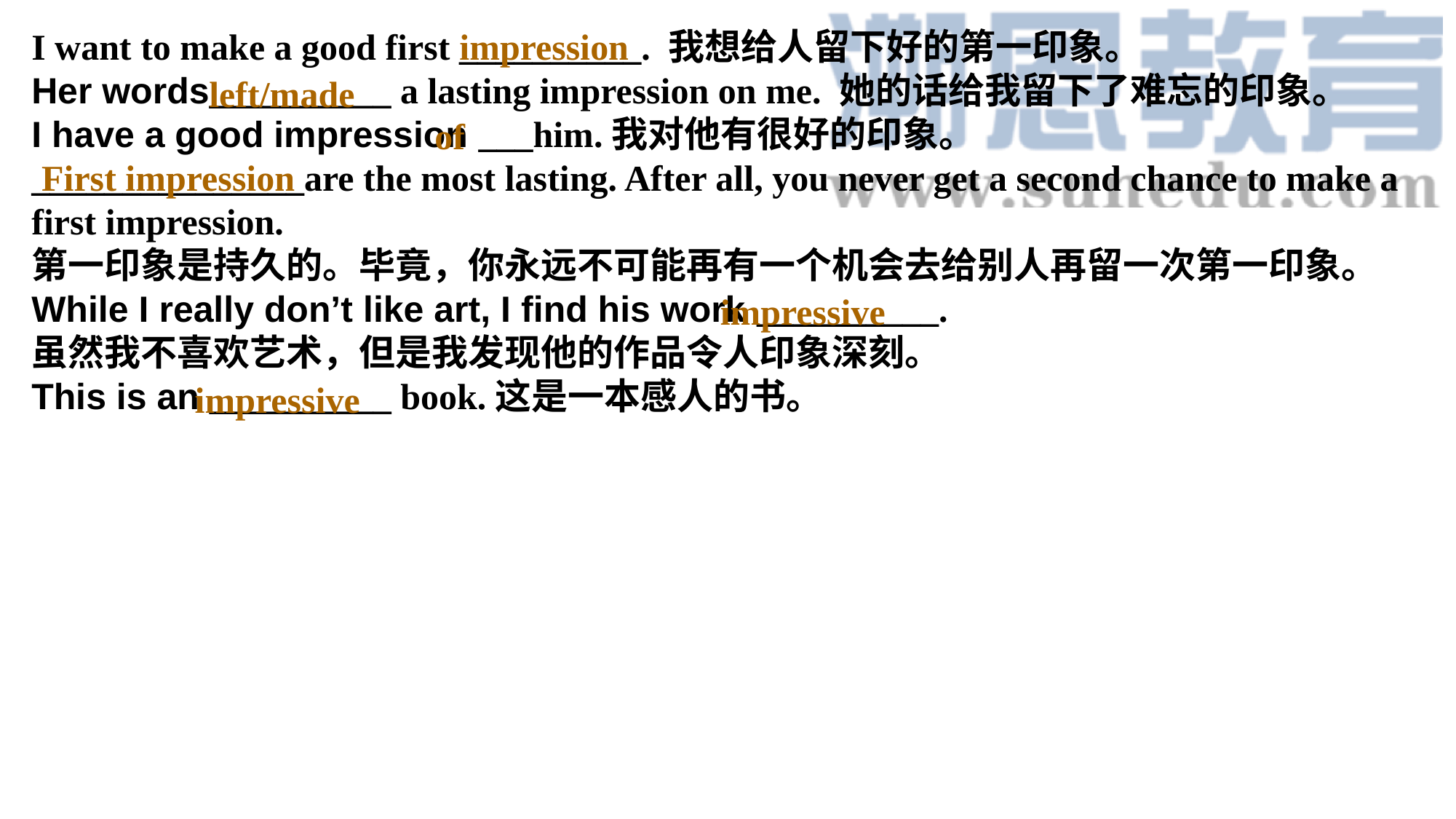

I want to make a good first __________. 我想给人留下好的第一印象。Her words__________ a lasting impression on me. 她的话给我留下了难忘的印象。I have a good impression ___him.我对他有很好的印象。
_______________are the most lasting. After all, you never get a second chance to make a first impression.
第一印象是持久的。毕竟，你永远不可能再有一个机会去给别人再留一次第一印象。While I really don’t like art, I find his work __________.
虽然我不喜欢艺术，但是我发现他的作品令人印象深刻。This is an __________ book.这是一本感人的书。
impression
left/made
of
First impression
impressive
impressive